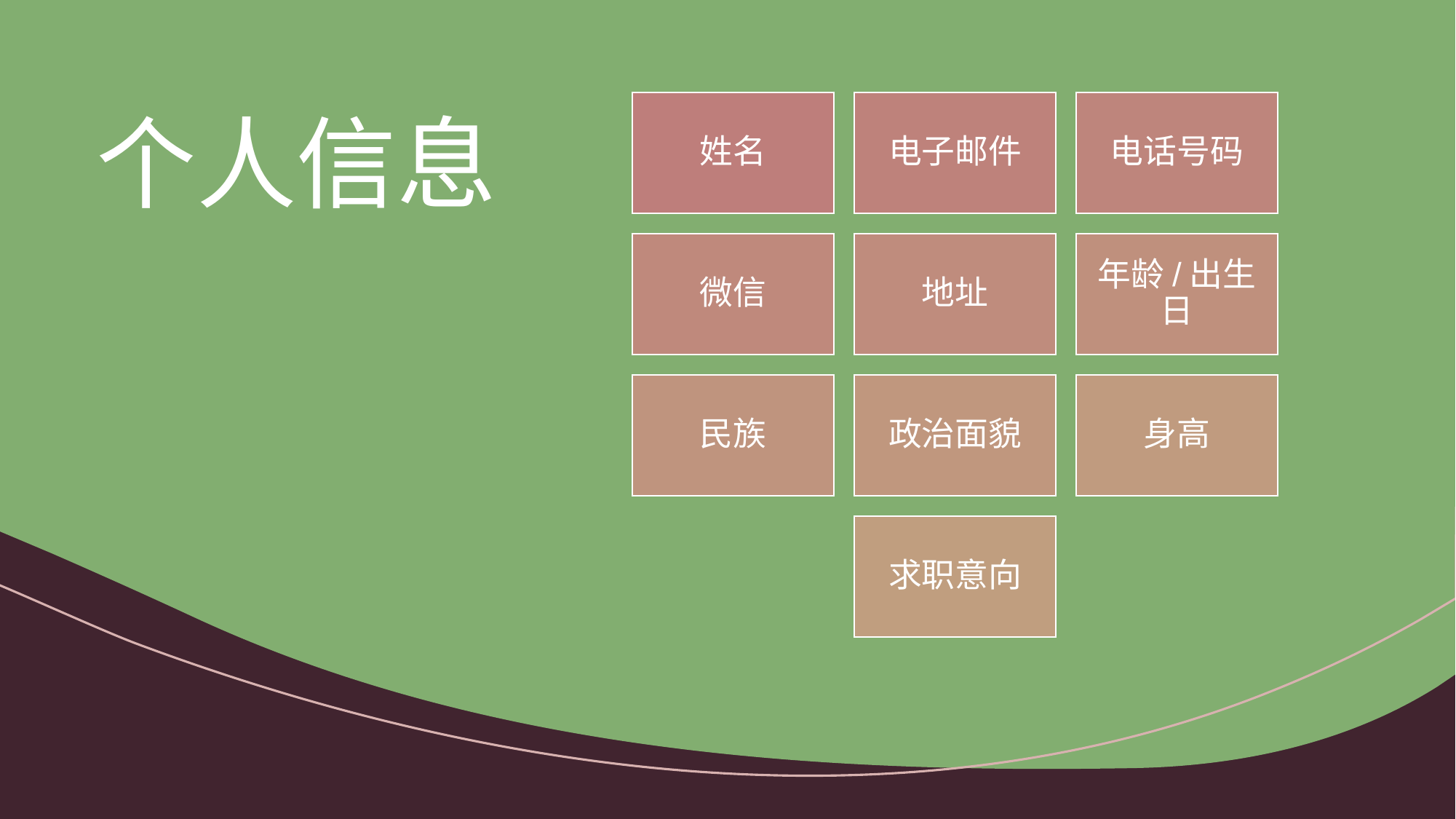

个人信息
姓名
电子邮件
电话号码
微信
地址
年龄/出生日
民族
政治面貌
身高
求职意向